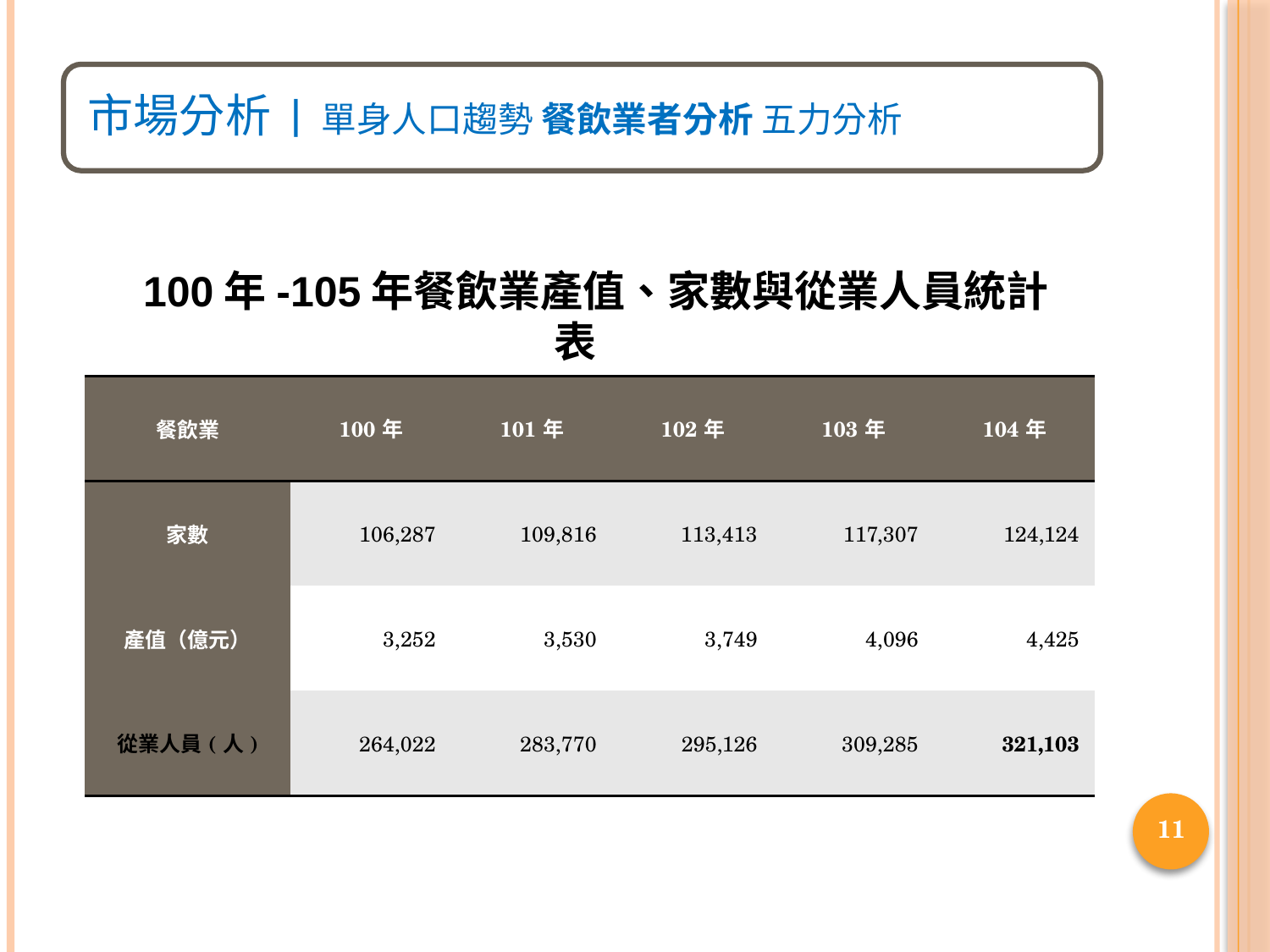

市場分析|單身人口趨勢 餐飲業者分析 五力分析
100年-105年餐飲業產值、家數與從業人員統計表

| 餐飲業 | 100年 | 101年 | 102年 | 103年 | 104年 |
| --- | --- | --- | --- | --- | --- |
| 家數 | 106,287 | 109,816 | 113,413 | 117,307 | 124,124 |
| 產值（億元） | 3,252 | 3,530 | 3,749 | 4,096 | 4,425 |
| 從業人員(人) | 264,022 | 283,770 | 295,126 | 309,285 | 321,103 |
11